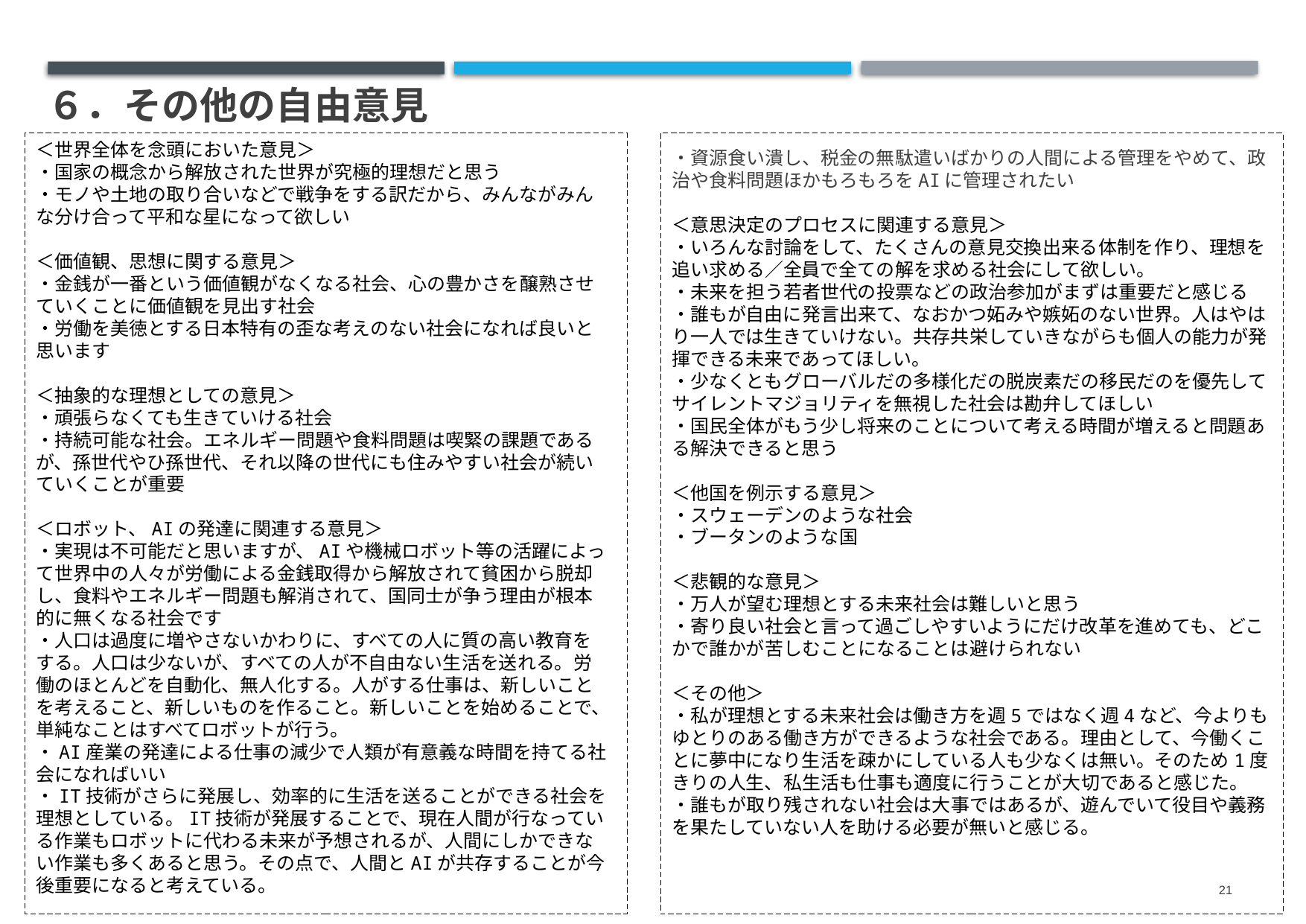

# ６．その他の自由意見

＜世界全体を念頭においた意見＞
・国家の概念から解放された世界が究極的理想だと思う
・モノや土地の取り合いなどで戦争をする訳だから、みんながみんな分け合って平和な星になって欲しい

＜価値観、思想に関する意見＞
・金銭が一番という価値観がなくなる社会、心の豊かさを醸熟させていくことに価値観を見出す社会
・労働を美徳とする日本特有の歪な考えのない社会になれば良いと思います

＜抽象的な理想としての意見＞
・頑張らなくても生きていける社会
・持続可能な社会。エネルギー問題や食料問題は喫緊の課題であるが、孫世代やひ孫世代、それ以降の世代にも住みやすい社会が続いていくことが重要

＜ロボット、AIの発達に関連する意見＞
・実現は不可能だと思いますが、AIや機械ロボット等の活躍によって世界中の人々が労働による金銭取得から解放されて貧困から脱却し、食料やエネルギー問題も解消されて、国同士が争う理由が根本的に無くなる社会です
・人口は過度に増やさないかわりに、すべての人に質の高い教育をする。人口は少ないが、すべての人が不自由ない生活を送れる。労働のほとんどを自動化、無人化する。人がする仕事は、新しいことを考えること、新しいものを作ること。新しいことを始めることで、単純なことはすべてロボットが行う。
・AI産業の発達による仕事の減少で人類が有意義な時間を持てる社会になればいい
・IT技術がさらに発展し、効率的に生活を送ることができる社会を理想としている。IT技術が発展することで、現在人間が行なっている作業もロボットに代わる未来が予想されるが、人間にしかできない作業も多くあると思う。その点で、人間とAIが共存することが今後重要になると考えている。
・資源食い潰し、税金の無駄遣いばかりの人間による管理をやめて、政治や食料問題ほかもろもろをAIに管理されたい

＜意思決定のプロセスに関連する意見＞
・いろんな討論をして、たくさんの意見交換出来る体制を作り、理想を追い求める／全員で全ての解を求める社会にして欲しい。
・未来を担う若者世代の投票などの政治参加がまずは重要だと感じる
・誰もが自由に発言出来て、なおかつ妬みや嫉妬のない世界。人はやはり一人では生きていけない。共存共栄していきながらも個人の能力が発揮できる未来であってほしい。
・少なくともグローバルだの多様化だの脱炭素だの移民だのを優先してサイレントマジョリティを無視した社会は勘弁してほしい
・国民全体がもう少し将来のことについて考える時間が増えると問題ある解決できると思う

＜他国を例示する意見＞
・スウェーデンのような社会
・ブータンのような国

＜悲観的な意見＞
・万人が望む理想とする未来社会は難しいと思う
・寄り良い社会と言って過ごしやすいようにだけ改革を進めても、どこかで誰かが苦しむことになることは避けられない

＜その他＞
・私が理想とする未来社会は働き方を週5ではなく週4など、今よりもゆとりのある働き方ができるような社会である。理由として、今働くことに夢中になり生活を疎かにしている人も少なくは無い。そのため1度きりの人生、私生活も仕事も適度に行うことが大切であると感じた。
・誰もが取り残されない社会は大事ではあるが、遊んでいて役目や義務を果たしていない人を助ける必要が無いと感じる。

21